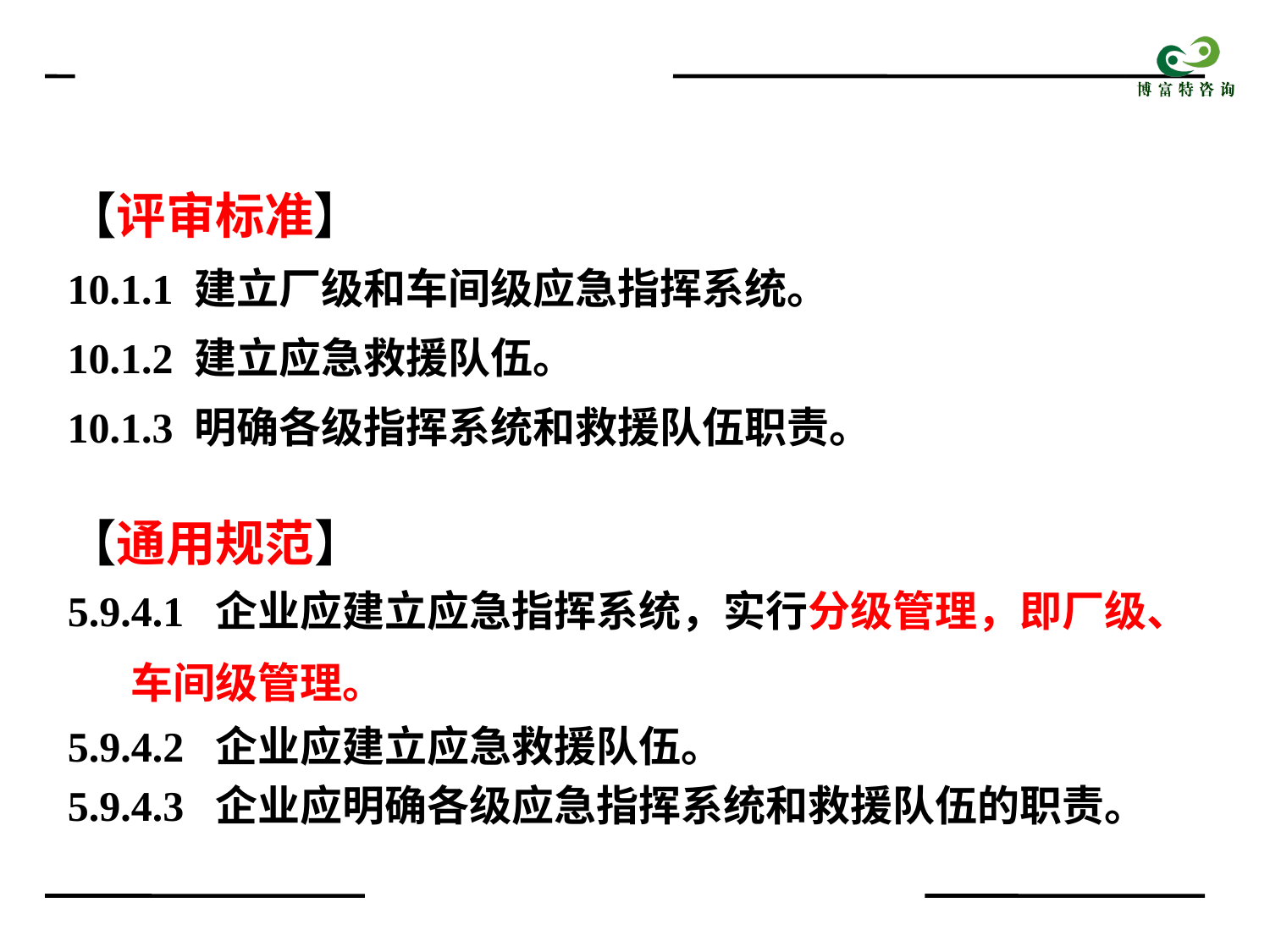

【评审标准】
10.1.1 建立厂级和车间级应急指挥系统。
10.1.2 建立应急救援队伍。
10.1.3 明确各级指挥系统和救援队伍职责。
【通用规范】
5.9.4.1  企业应建立应急指挥系统，实行分级管理，即厂级、车间级管理。
5.9.4.2  企业应建立应急救援队伍。
5.9.4.3  企业应明确各级应急指挥系统和救援队伍的职责。